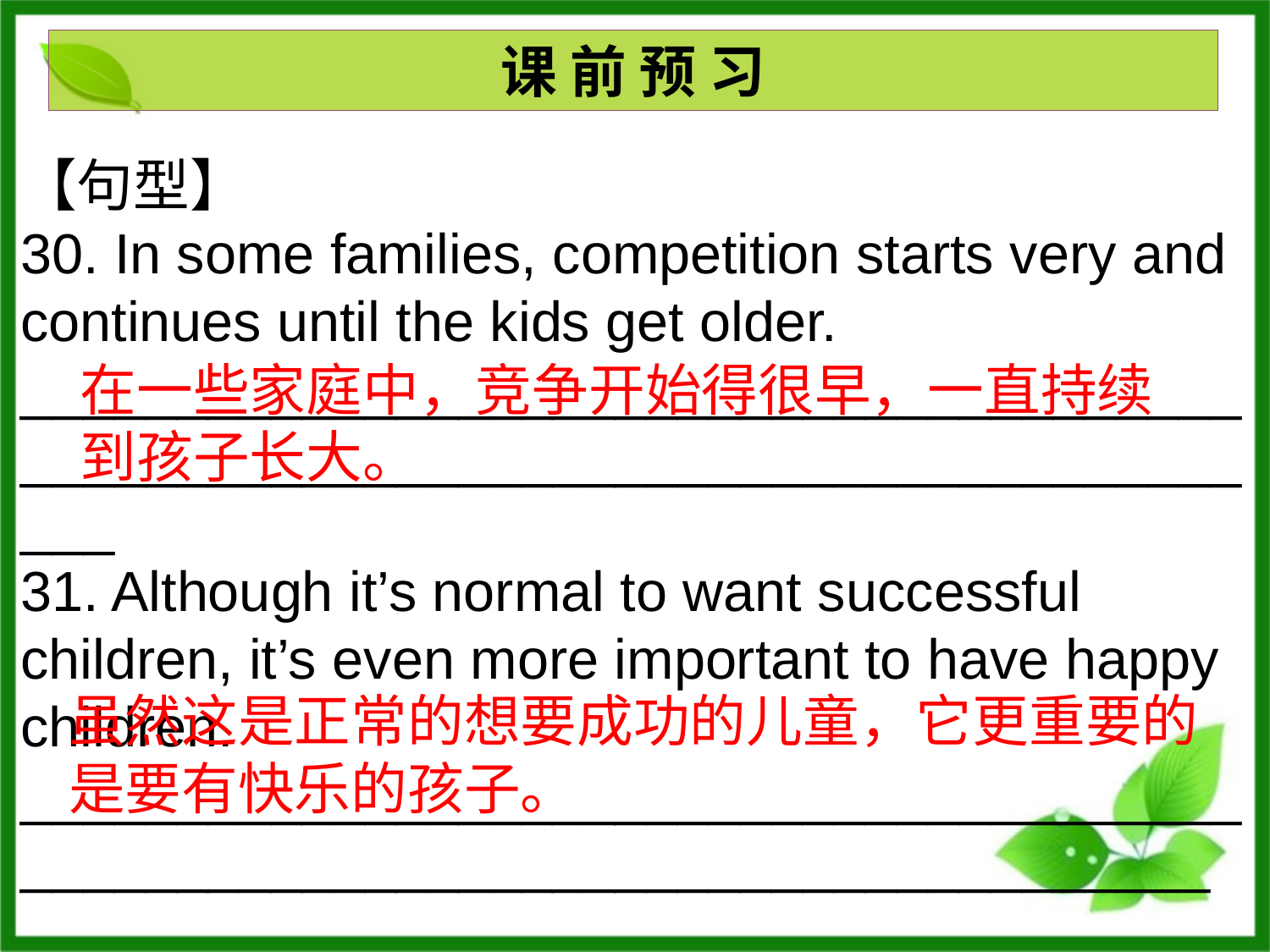

课 前 预 习
【句型】
30. In some families, competition starts very and continues until the kids get older.
_________________________________________________________________________________
31. Although it’s normal to want successful children, it’s even more important to have happy children.
_____________________________________________________________________________
在一些家庭中，竞争开始得很早，一直持续到孩子长大。
虽然这是正常的想要成功的儿童，它更重要的是要有快乐的孩子。